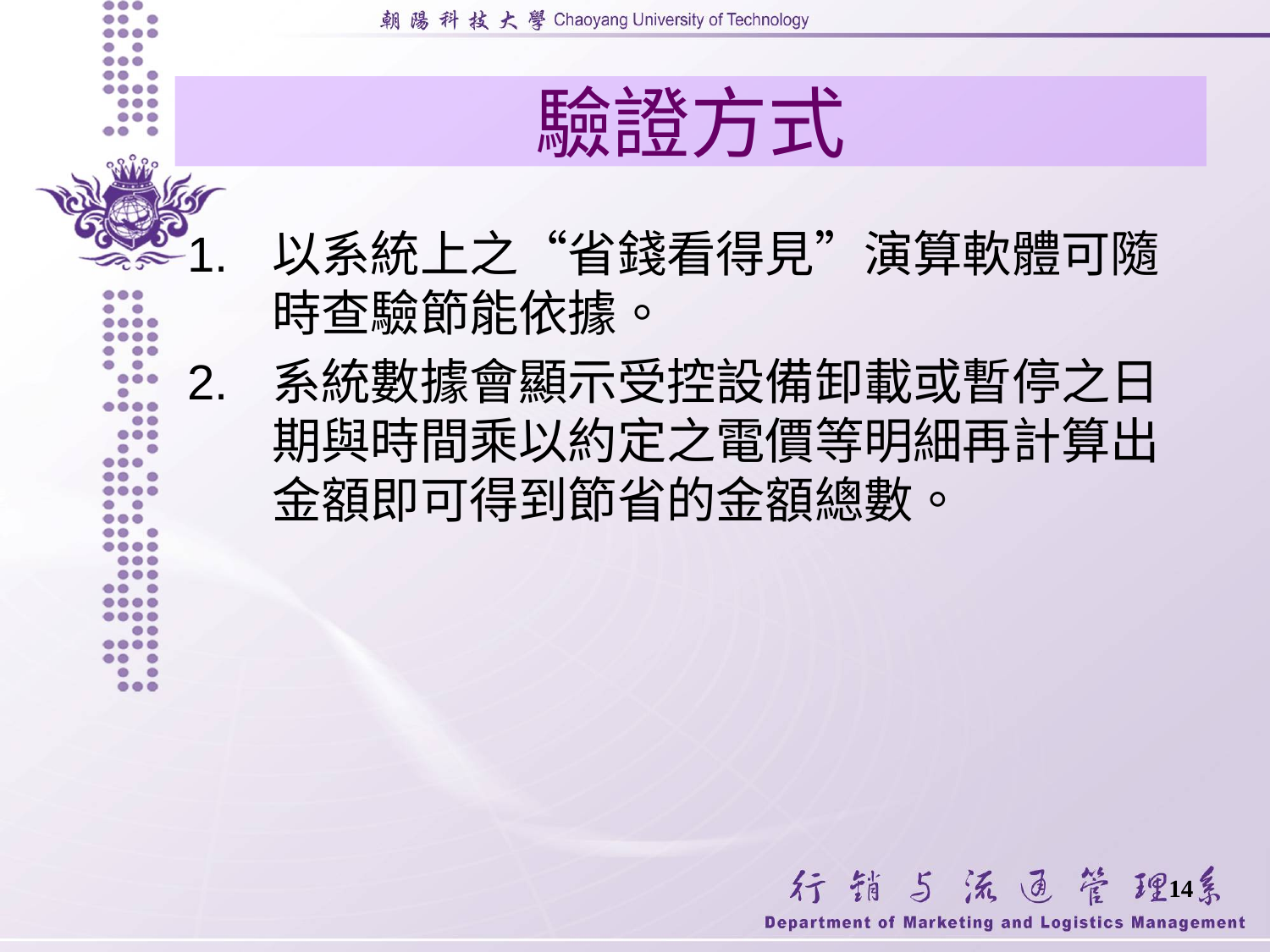

# 驗證方式
以系統上之“省錢看得見”演算軟體可隨時查驗節能依據。
系統數據會顯示受控設備卸載或暫停之日期與時間乘以約定之電價等明細再計算出金額即可得到節省的金額總數。
14